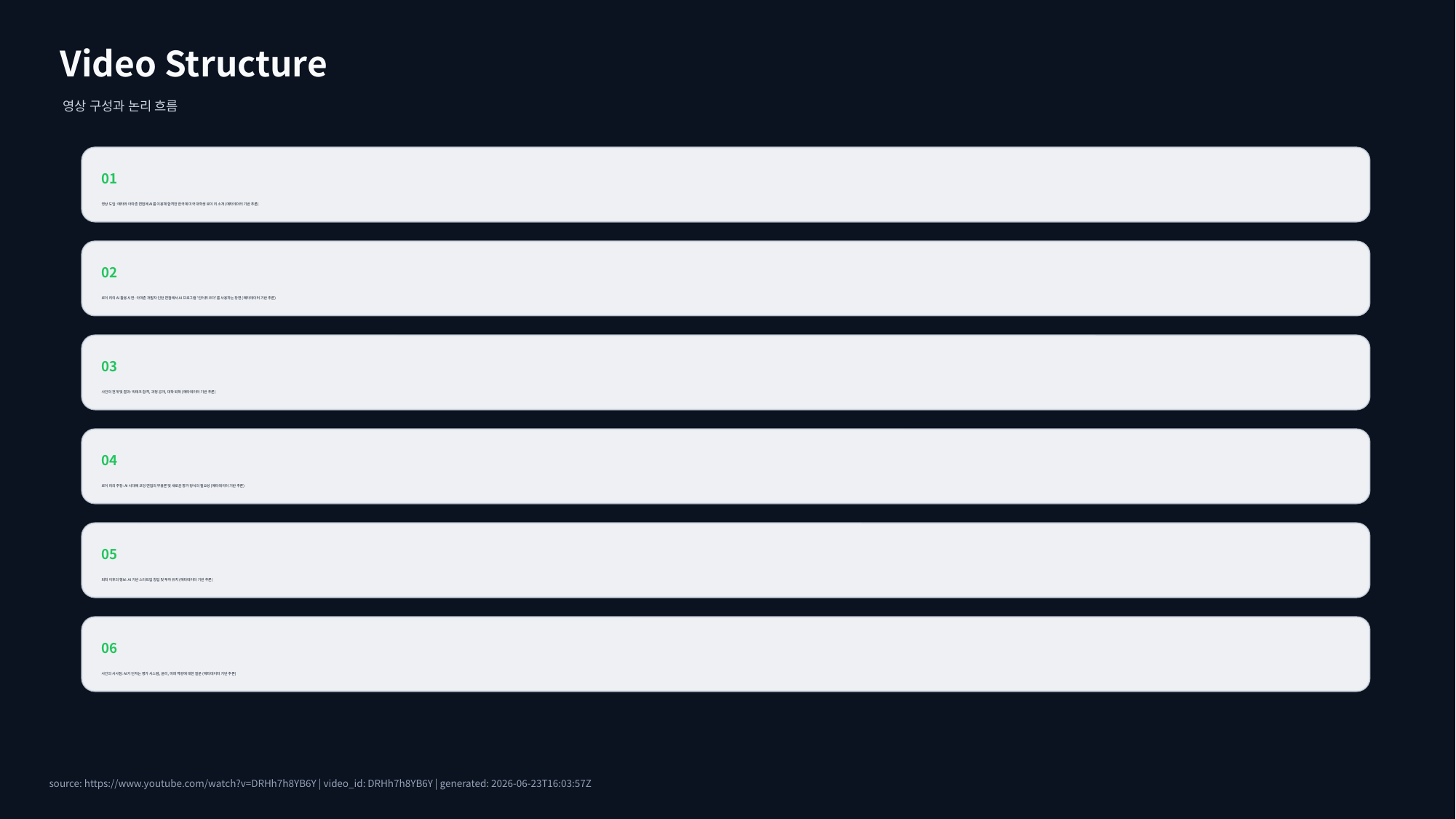

Video Structure
영상 구성과 논리 흐름

01
영상 도입: 메타와 아마존 면접에 AI를 이용해 합격한 한국계 미국 대학생 로이 리 소개 (메타데이터 기반 추론)

02
로이 리의 AI 활용 시연: 아마존 개발자 인턴 면접에서 AI 프로그램 '인터뷰 코더'를 사용하는 장면 (메타데이터 기반 추론)

03
사건의 전개 및 결과: 빅테크 합격, 과정 공개, 대학 퇴학 (메타데이터 기반 추론)

04
로이 리의 주장: AI 시대에 코딩 면접의 무용론 및 새로운 평가 방식의 필요성 (메타데이터 기반 추론)

05
퇴학 이후의 행보: AI 기반 스타트업 창업 및 투자 유치 (메타데이터 기반 추론)

06
사건의 시사점: AI가 던지는 평가 시스템, 윤리, 미래 역량에 대한 질문 (메타데이터 기반 추론)
source: https://www.youtube.com/watch?v=DRHh7h8YB6Y | video_id: DRHh7h8YB6Y | generated: 2026-06-23T16:03:57Z